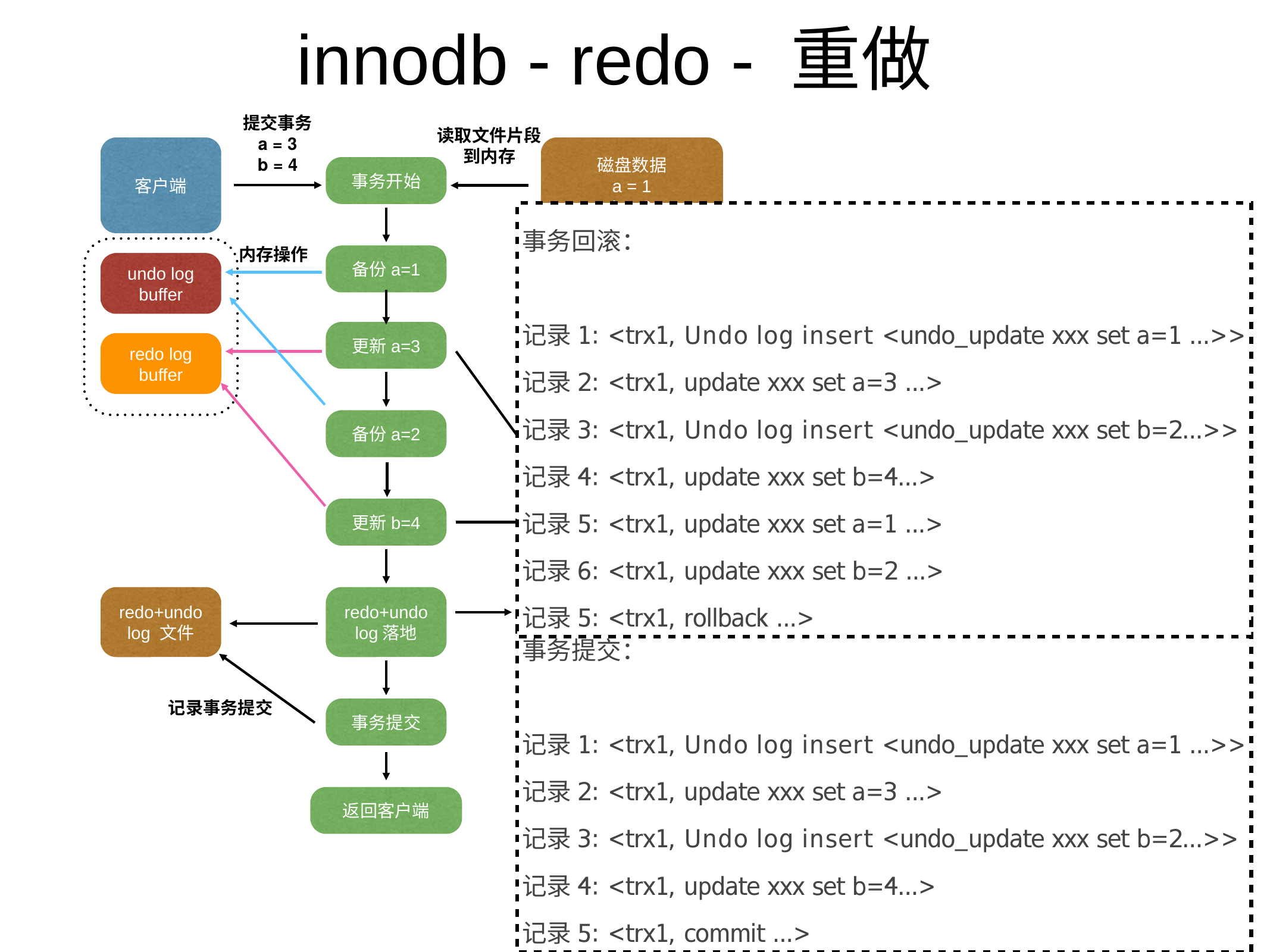

# innodb - redo - 重做
提交事务
a = 3
b = 4

读取文件片段
到内存

客户端
磁盘数据
a = 1
b = 2
事务开始

内存操作

undo log buffer
redo log buffer

覆盖
备份a=1
事务回滚：

记录1: <trx1, Undo log insert <undo_update xxx set a=1 …>>
记录2: <trx1, update xxx set a=3 …>
记录3: <trx1, Undo log insert <undo_update xxx set b=2…>>
记录4: <trx1, update xxx set b=4…>
记录5: <trx1, update xxx set a=1 …>
记录6: <trx1, update xxx set b=2 …>
记录5: <trx1, rollback …>

更新a=3

备份a=2

内存数据
a = 3
b = 4
磁盘新数据
a = 3
b = 4
按一定策略，定时刷出

更新b=4

redo+undo log 文件
redo+undo log落地
事务回滚

记录事务提交
事务提交：

记录1: <trx1, Undo log insert <undo_update xxx set a=1 …>>
记录2: <trx1, update xxx set a=3 …>
记录3: <trx1, Undo log insert <undo_update xxx set b=2…>>
记录4: <trx1, update xxx set b=4…>
记录5: <trx1, commit …>

事务提交

返回客户端